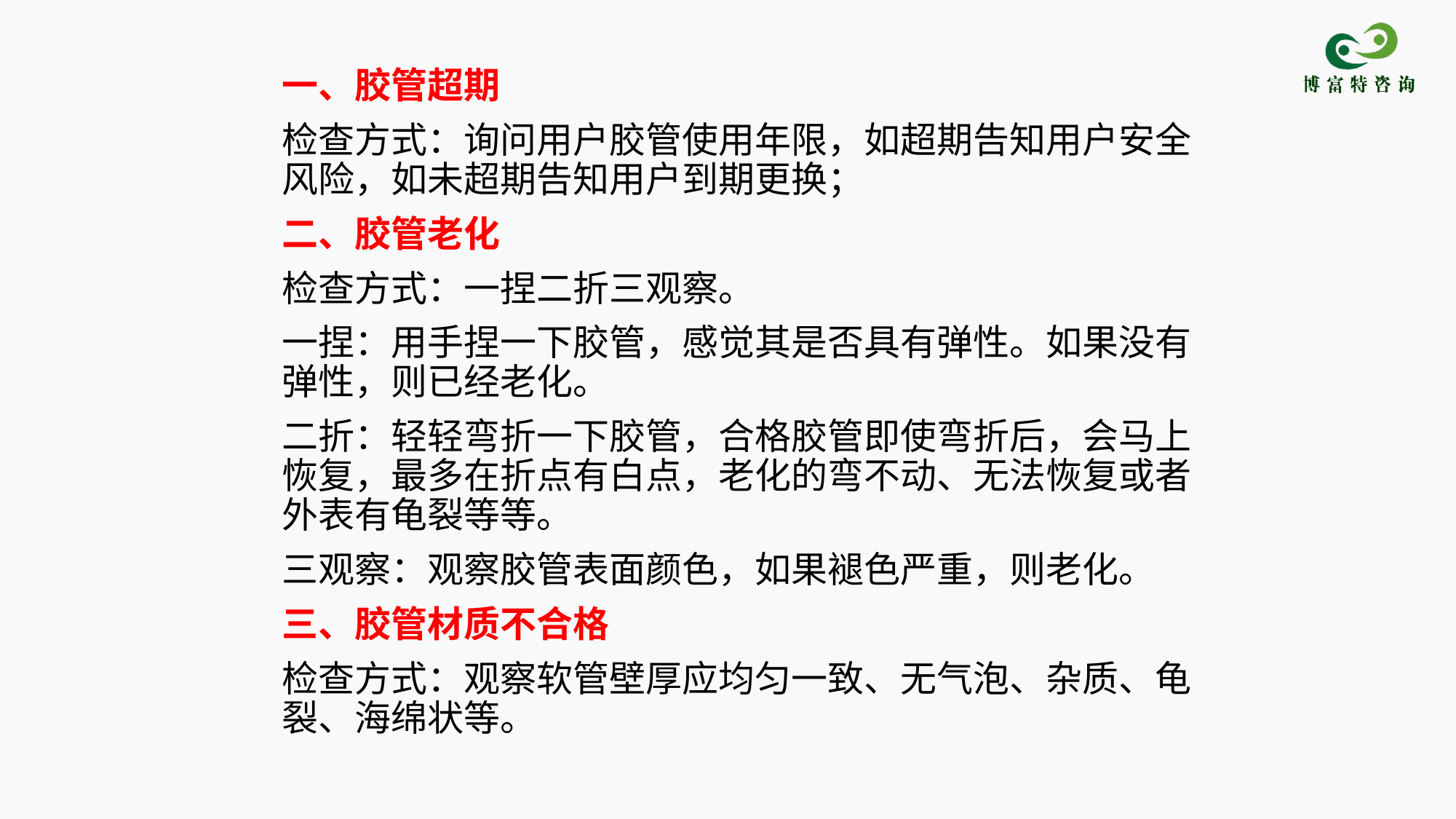

一、胶管超期
检查方式：询问用户胶管使用年限，如超期告知用户安全风险，如未超期告知用户到期更换；
二、胶管老化
检查方式：一捏二折三观察。
一捏：用手捏一下胶管，感觉其是否具有弹性。如果没有弹性，则已经老化。
二折：轻轻弯折一下胶管，合格胶管即使弯折后，会马上恢复，最多在折点有白点，老化的弯不动、无法恢复或者外表有龟裂等等。
三观察：观察胶管表面颜色，如果褪色严重，则老化。
三、胶管材质不合格
检查方式：观察软管壁厚应均匀一致、无气泡、杂质、龟裂、海绵状等。